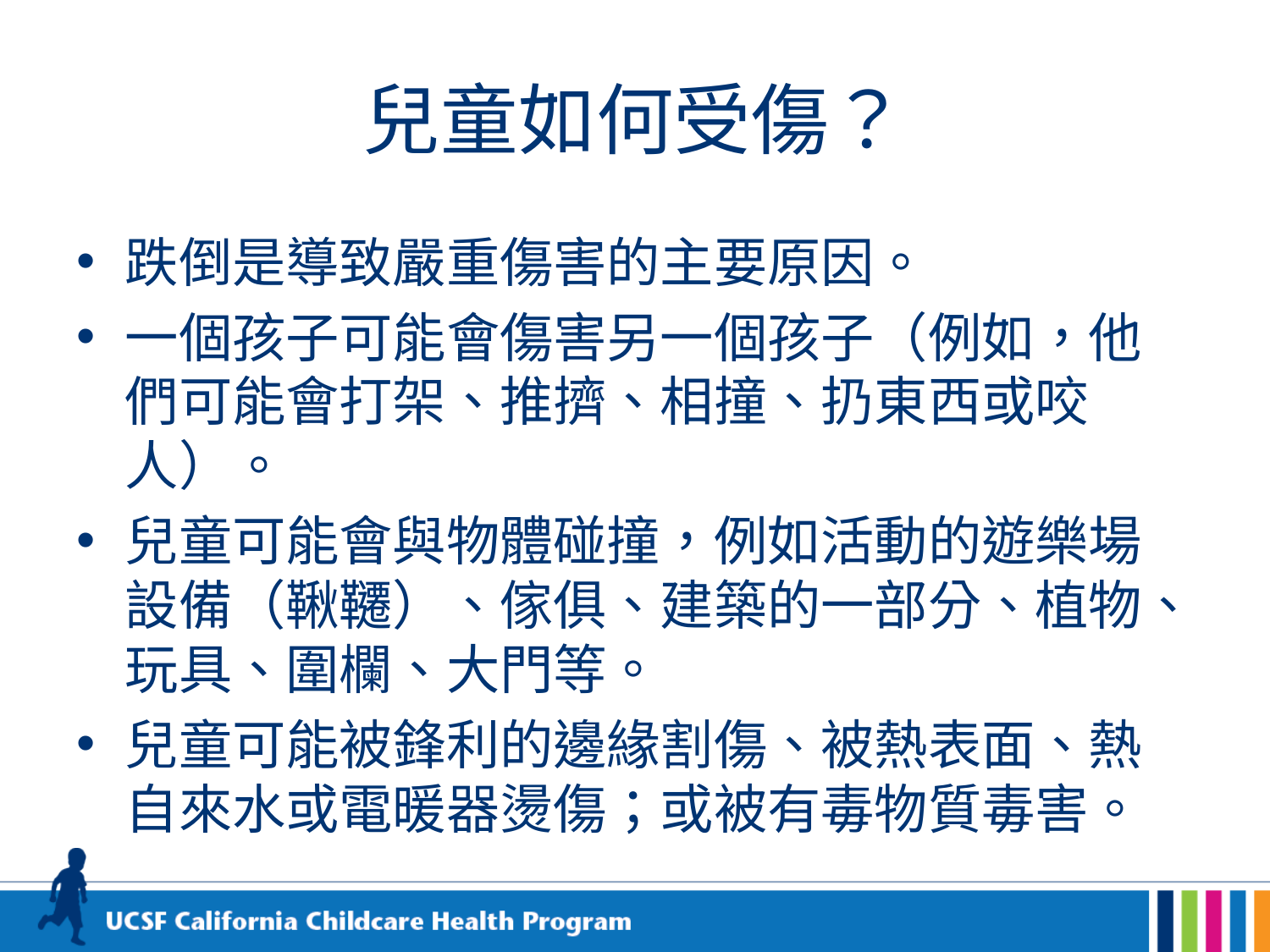

# 兒童如何受傷？
跌倒是導致嚴重傷害的主要原因。
一個孩子可能會傷害另一個孩子（例如，他們可能會打架、推擠、相撞、扔東西或咬人）。
兒童可能會與物體碰撞，例如活動的遊樂場設備（鞦韆）、傢俱、建築的一部分、植物、玩具、圍欄、大門等。
兒童可能被鋒利的邊緣割傷、被熱表面、熱自來水或電暖器燙傷；或被有毒物質毒害。